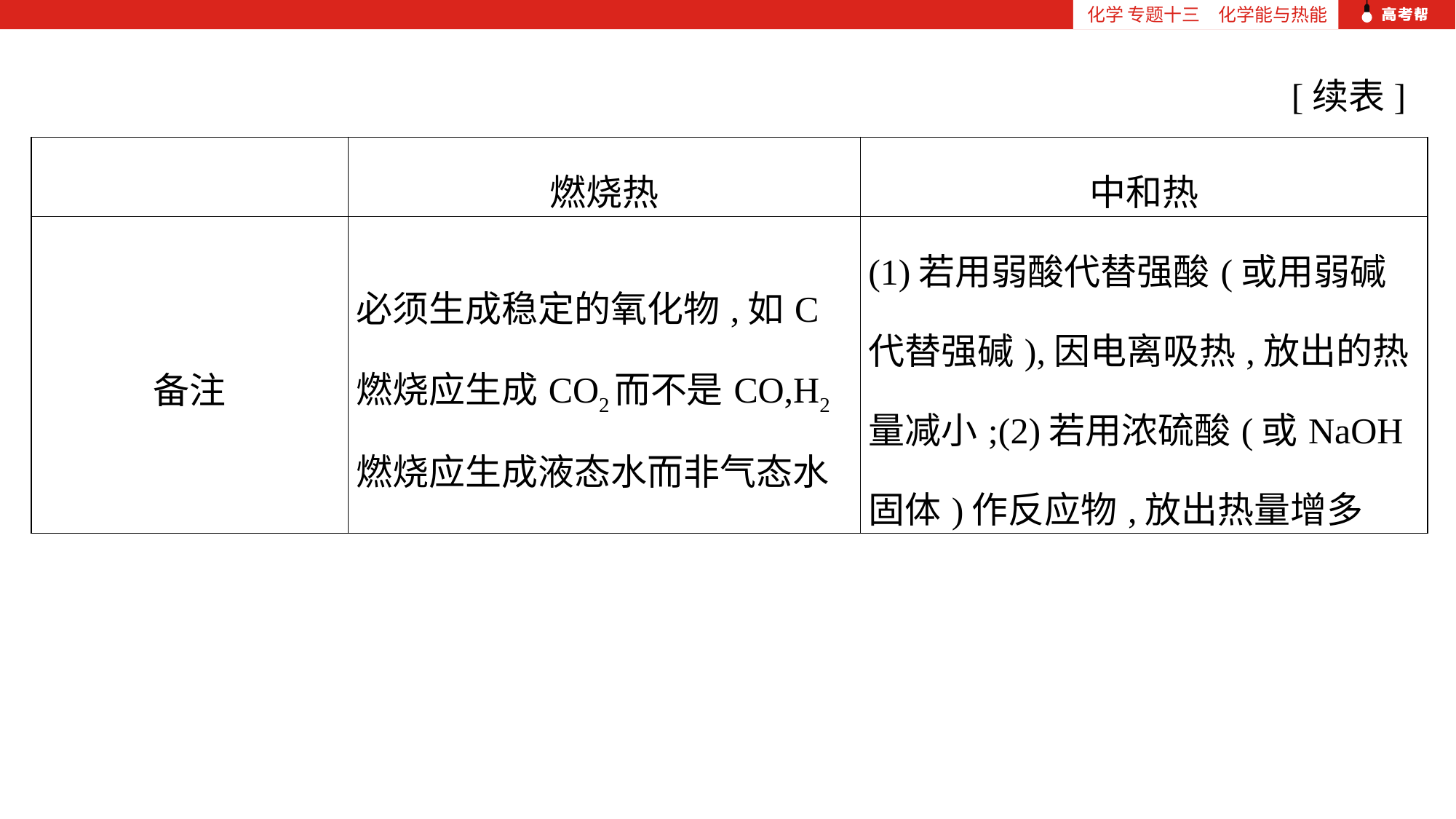

化学 专题十三　化学能与热能
[续表]
|  | 燃烧热 | 中和热 |
| --- | --- | --- |
| 备注 | 必须生成稳定的氧化物,如C燃烧应生成CO2而不是CO,H2燃烧应生成液态水而非气态水 | (1)若用弱酸代替强酸(或用弱碱代替强碱),因电离吸热,放出的热量减小;(2)若用浓硫酸(或NaOH固体)作反应物,放出热量增多 |